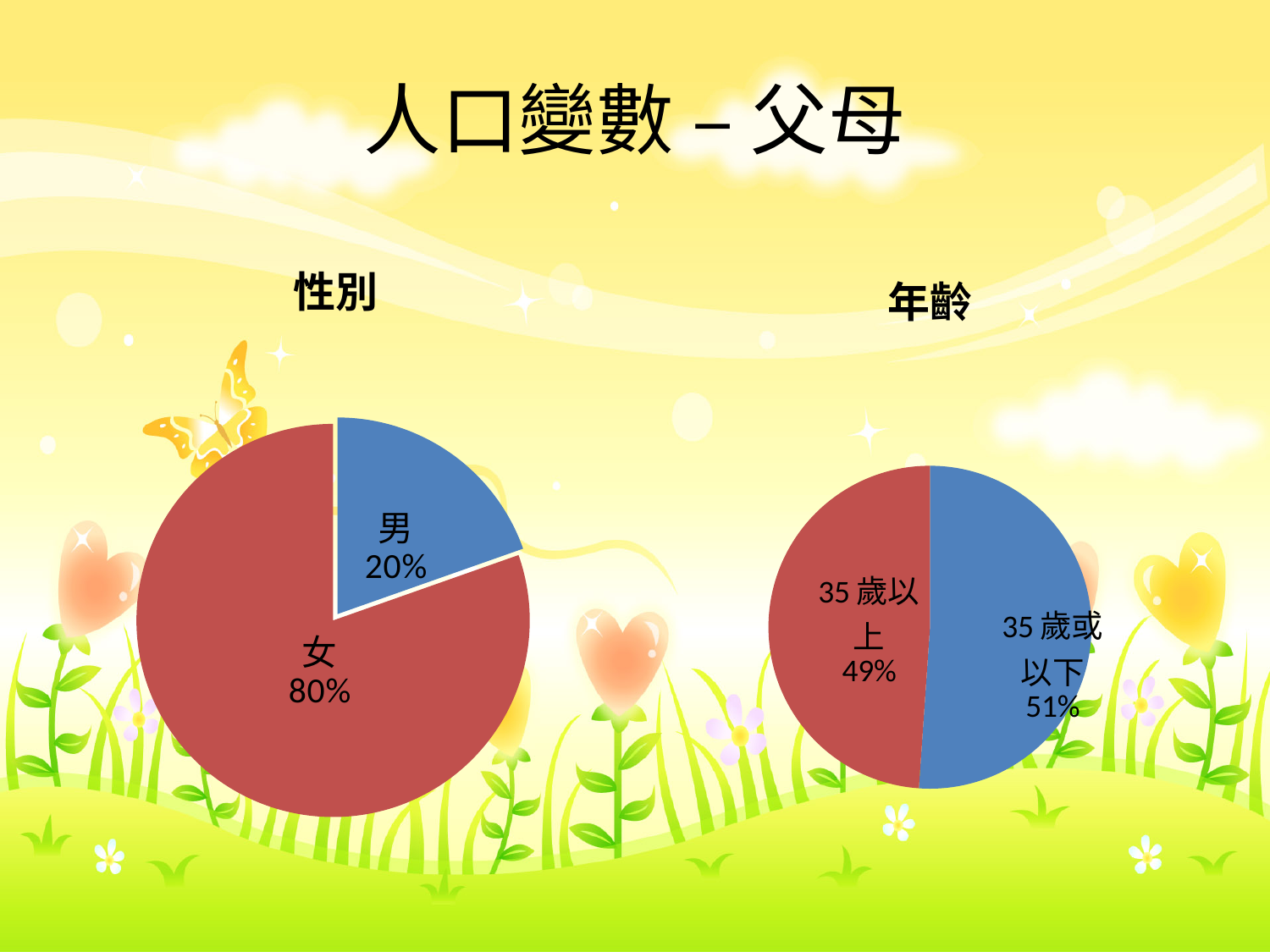

# 人口變數 – 父母

### Chart: 性別

| Category |  |
|---|---|
| Male  | 19.6 |
| Female | 80.4 |

### Chart: 年齡

| Category |  |
|---|---|
| 35 or below | 51.1 |
| Above 35 | 48.9 |